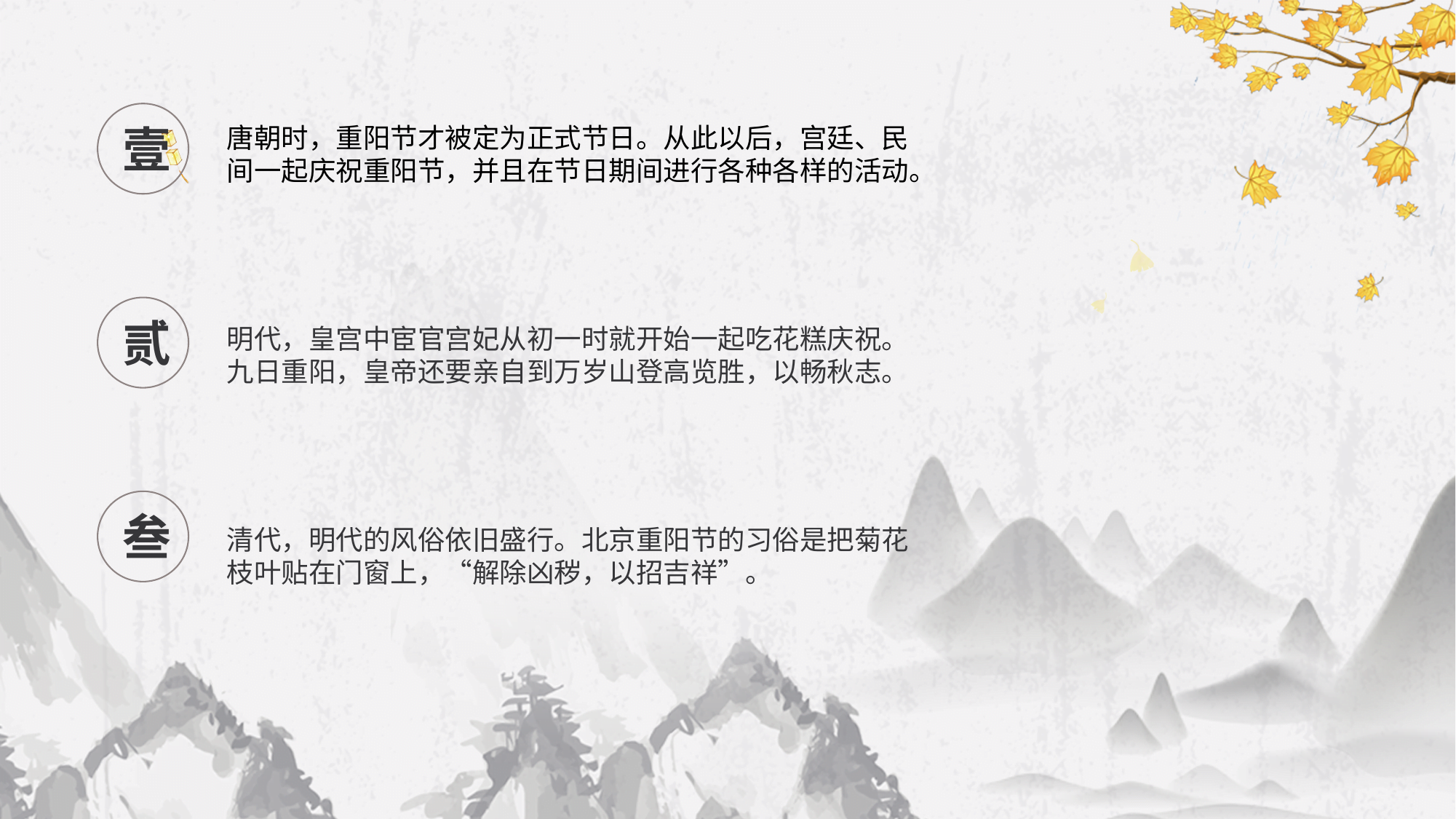

壹
唐朝时，重阳节才被定为正式节日。从此以后，宫廷、民间一起庆祝重阳节，并且在节日期间进行各种各样的活动。

贰
明代，皇宫中宦官宫妃从初一时就开始一起吃花糕庆祝。九日重阳，皇帝还要亲自到万岁山登高览胜，以畅秋志。

叁
清代，明代的风俗依旧盛行。北京重阳节的习俗是把菊花枝叶贴在门窗上，“解除凶秽，以招吉祥”。